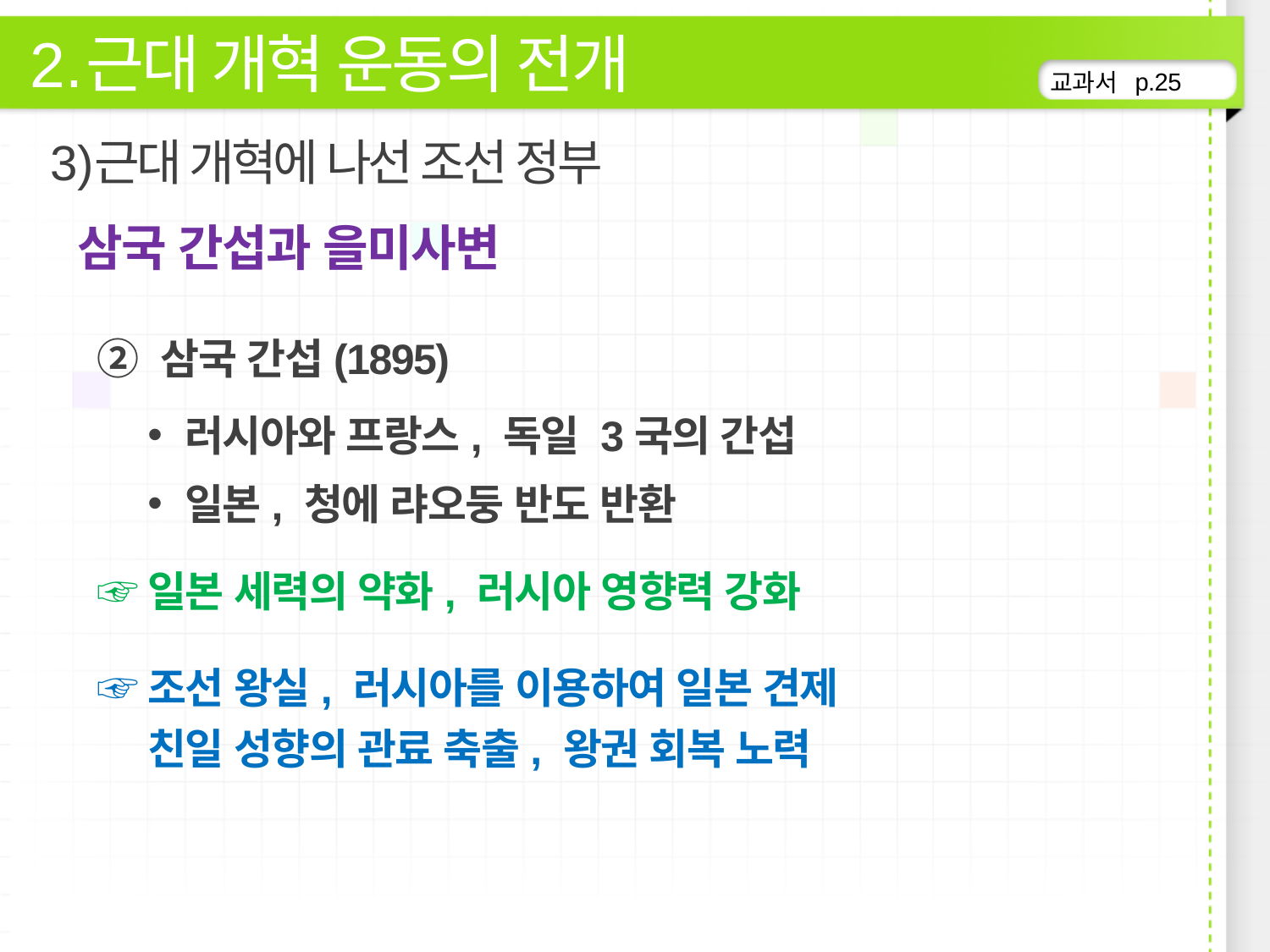

근대 개혁 운동의 전개
p.25
근대 개혁에 나선 조선 정부
삼국 간섭과 을미사변

삼국 간섭(1895)
러시아와 프랑스, 독일 3국의 간섭
일본, 청에 랴오둥 반도 반환
☞	일본 세력의 약화, 러시아 영향력 강화
☞	조선 왕실, 러시아를 이용하여 일본 견제
친일 성향의 관료 축출, 왕권 회복 노력